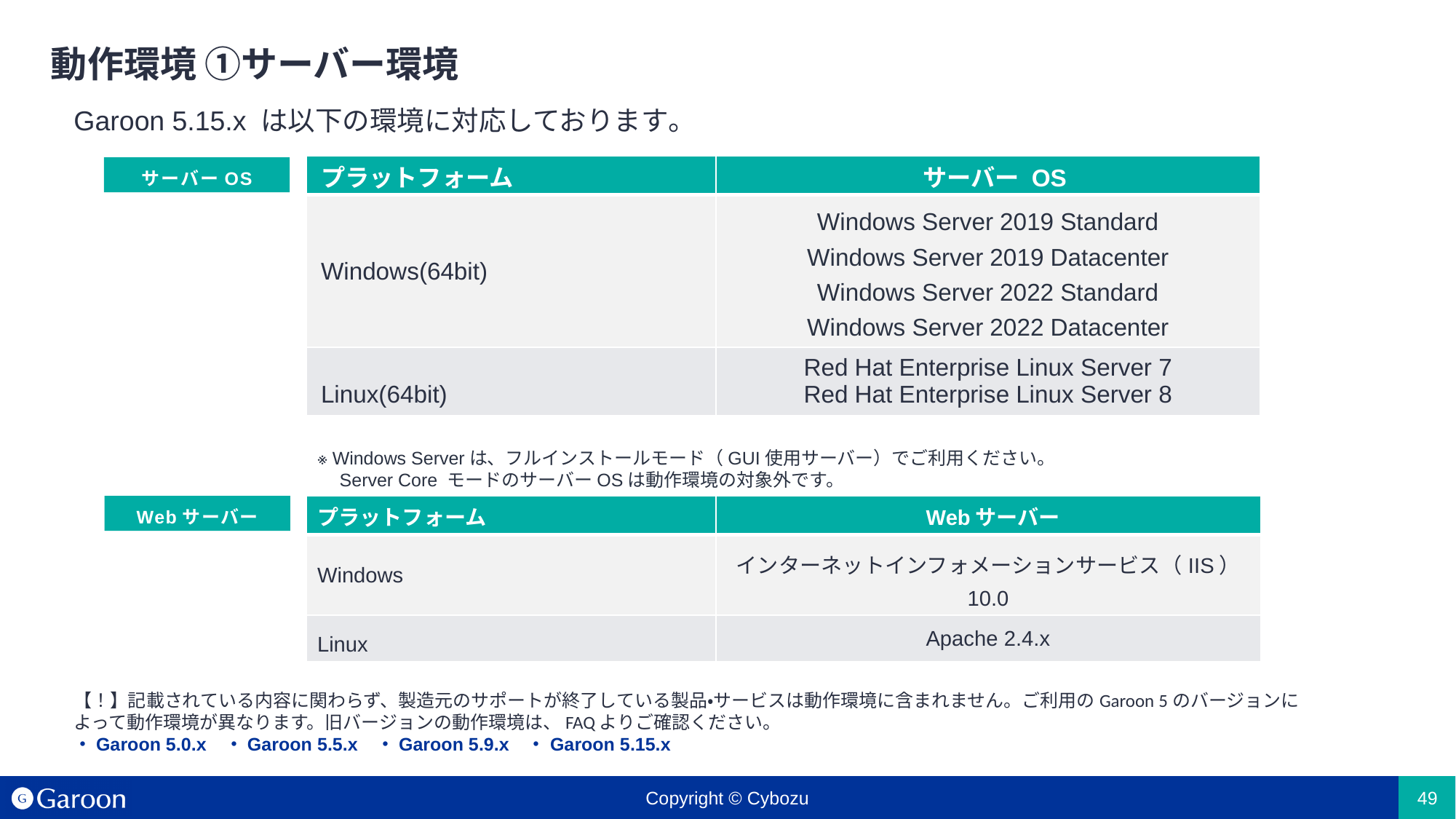

# 動作環境 ①サーバー環境
Garoon 5.15.x は以下の環境に対応しております。
| プラットフォーム | サーバー OS |
| --- | --- |
| Windows(64bit) | Windows Server 2019 Standard Windows Server 2019 Datacenter Windows Server 2022 Standard Windows Server 2022 Datacenter |
| Linux(64bit) | Red Hat Enterprise Linux Server 7 Red Hat Enterprise Linux Server 8 |
サーバーOS
※Windows Serverは、フルインストールモード（GUI使用サーバー）でご利用ください。
　Server Core モードのサーバーOSは動作環境の対象外です。
Webサーバー
| プラットフォーム | Webサーバー |
| --- | --- |
| Windows | インターネットインフォメーションサービス（IIS） 10.0 |
| Linux | Apache 2.4.x |
【！】記載されている内容に関わらず、製造元のサポートが終了している製品・サービスは動作環境に含まれません。ご利用のGaroon 5のバージョンによって動作環境が異なります。旧バージョンの動作環境は、FAQよりご確認ください。
・Garoon 5.0.x　・Garoon 5.5.x　・Garoon 5.9.x　・Garoon 5.15.x